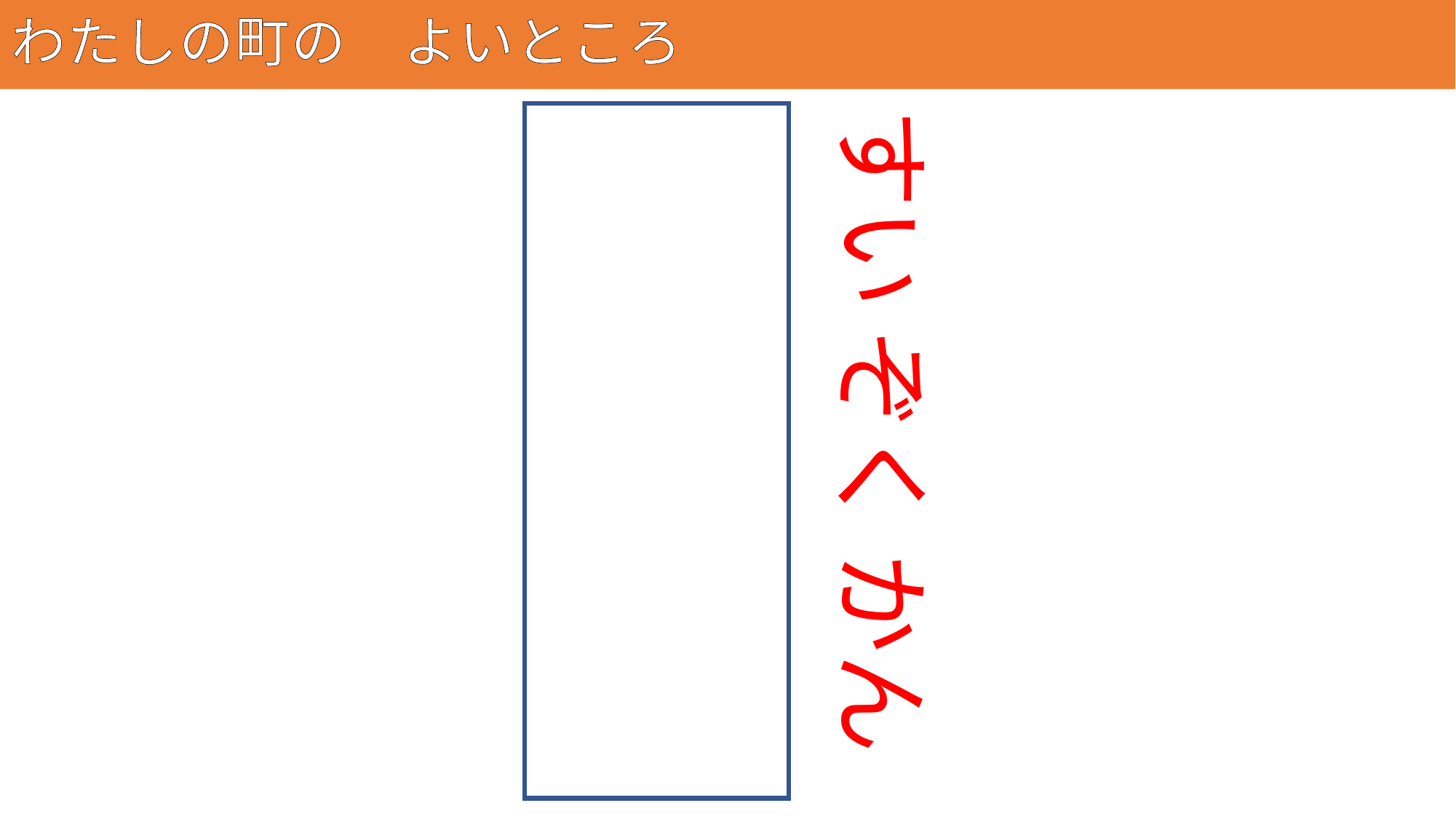

# わたしの町の　よいところ
69
すい ぞく かん

水族館